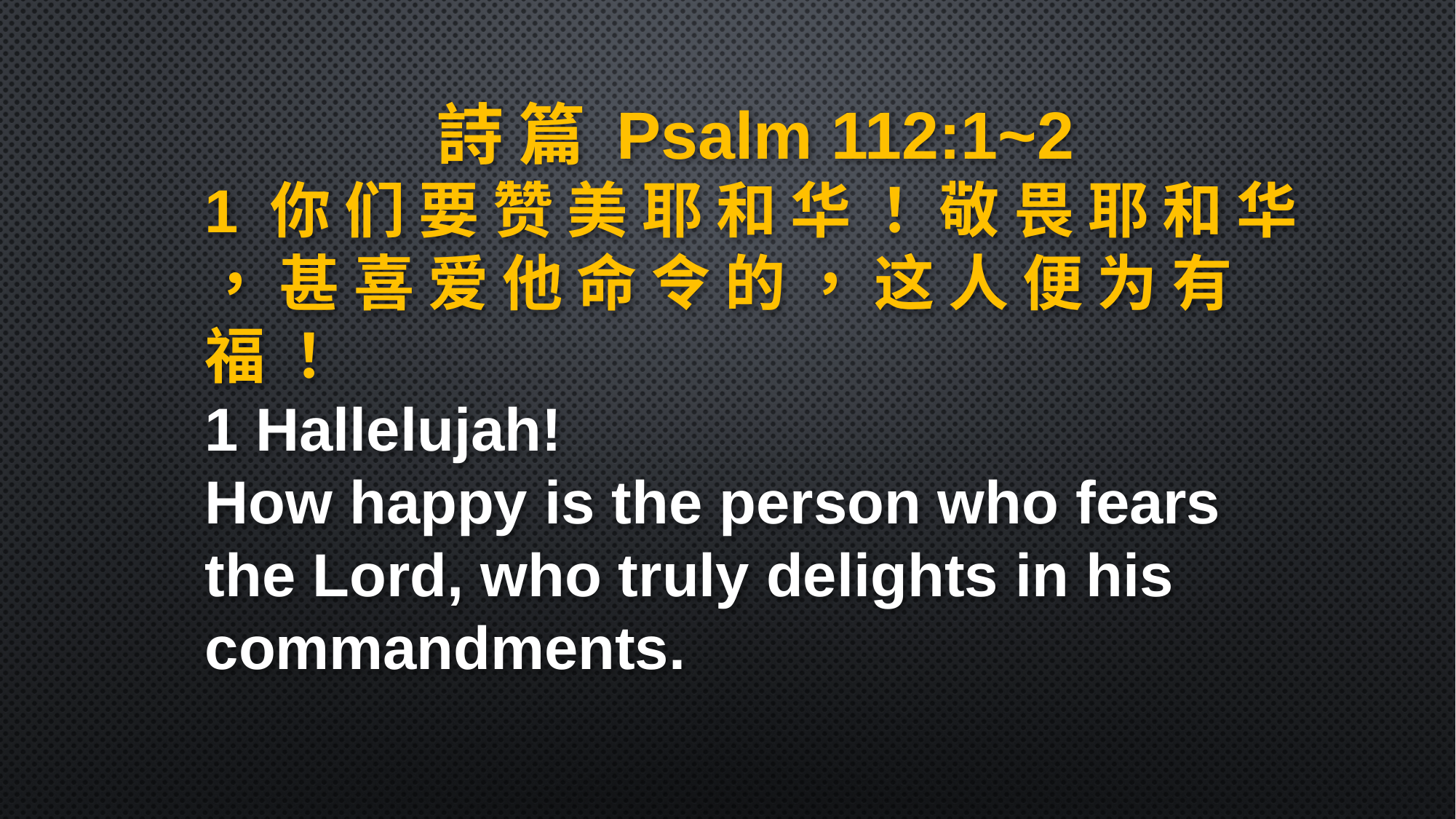

詩 篇 Psalm 112:1~2
1 你 们 要 赞 美 耶 和 华 ！ 敬 畏 耶 和 华 ， 甚 喜 爱 他 命 令 的 ， 这 人 便 为 有 福 ！
1 Hallelujah!
How happy is the person who fears the Lord, who truly delights in his commandments.